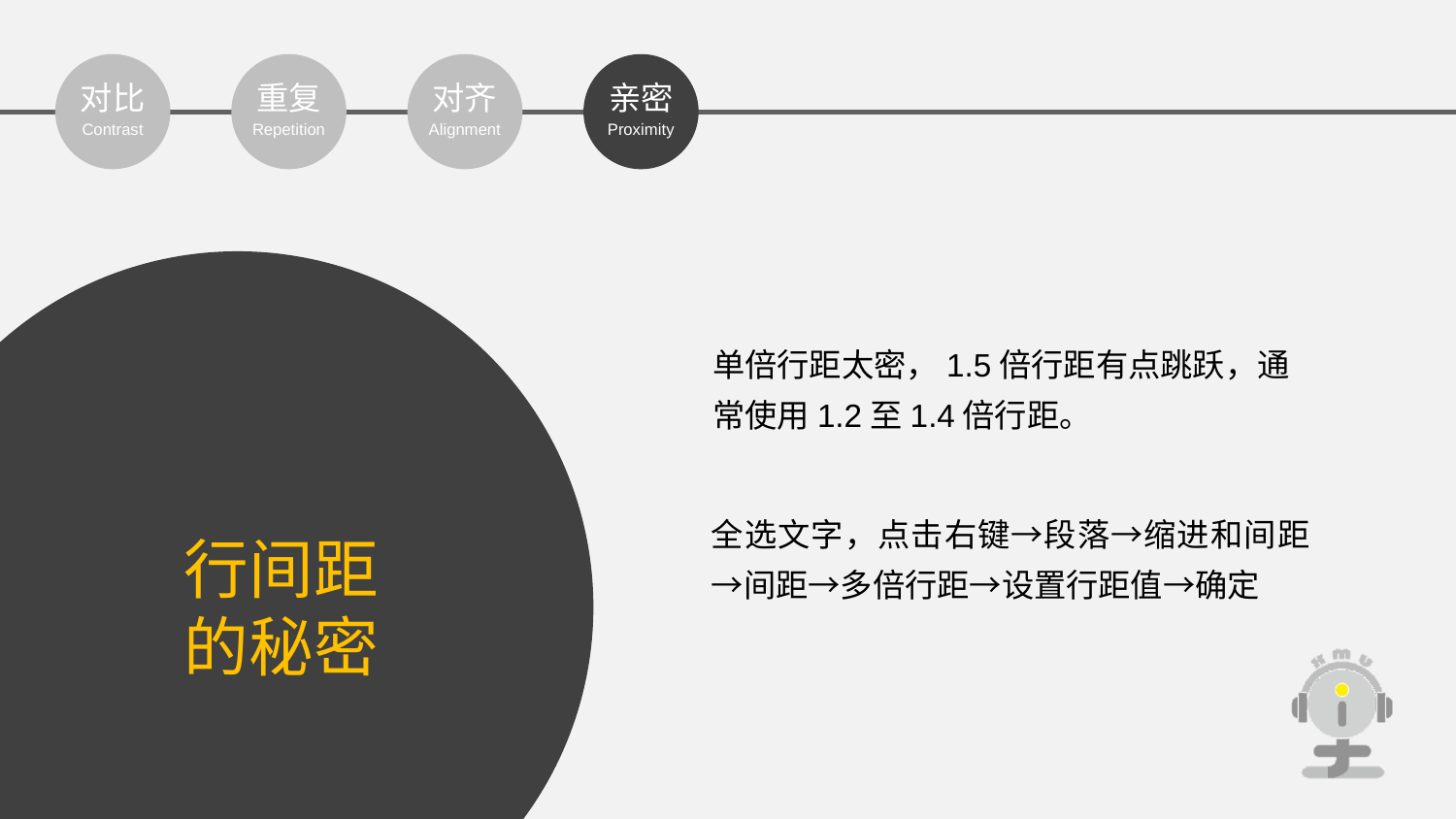

对比
Contrast

对齐
Alignment

亲密
Proximity
重复
Repetition

单倍行距太密，1.5倍行距有点跳跃，通常使用1.2至1.4倍行距。
全选文字，点击右键→段落→缩进和间距→间距→多倍行距→设置行距值→确定
行间距的秘密